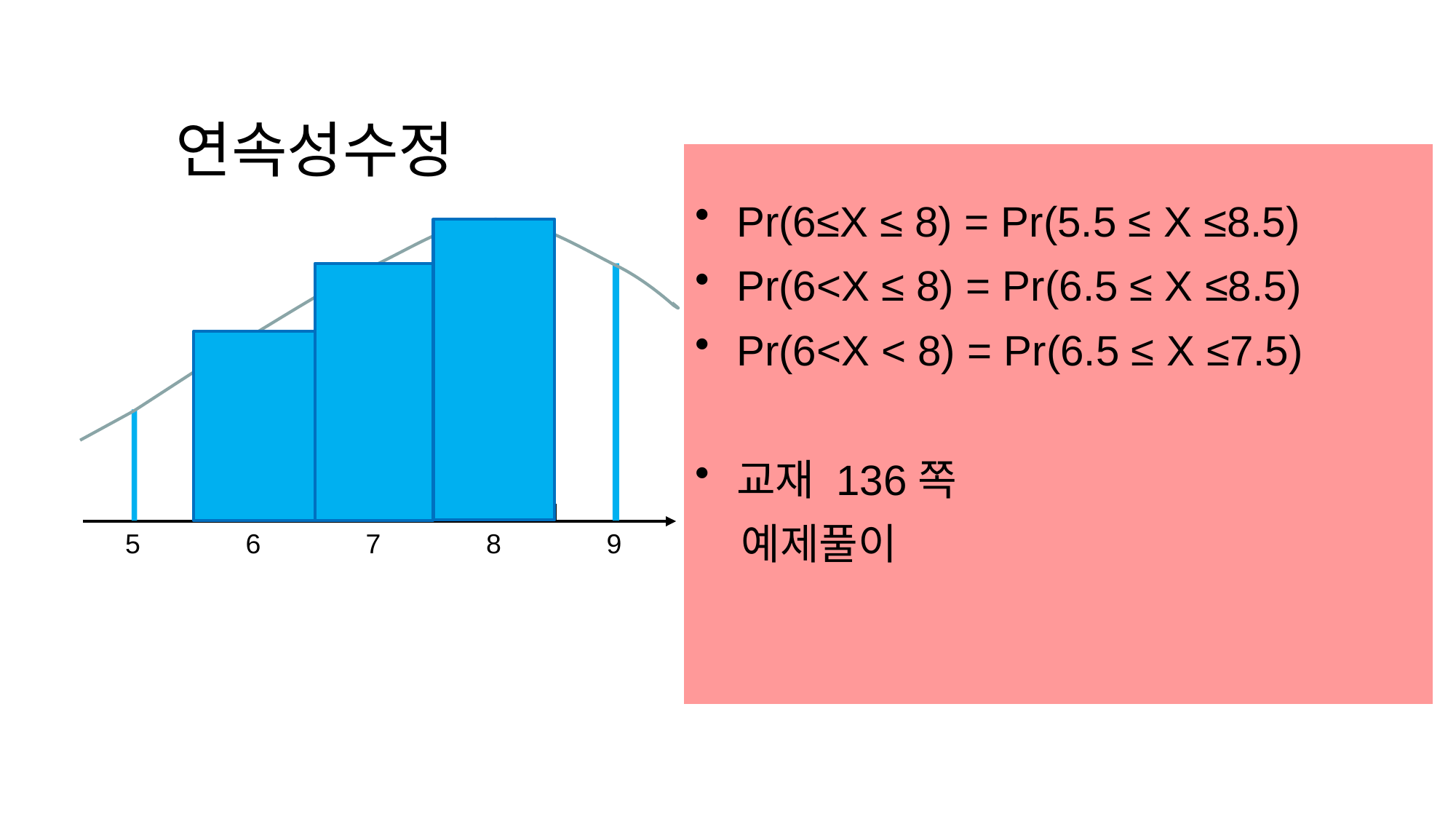

# 연속성수정

Pr(6≤X ≤ 8) = Pr(5.5 ≤ X ≤8.5)
Pr(6<X ≤ 8) = Pr(6.5 ≤ X ≤8.5)
Pr(6<X < 8) = Pr(6.5 ≤ X ≤7.5)

교재 136쪽
   예제풀이

9
5
6
7
8